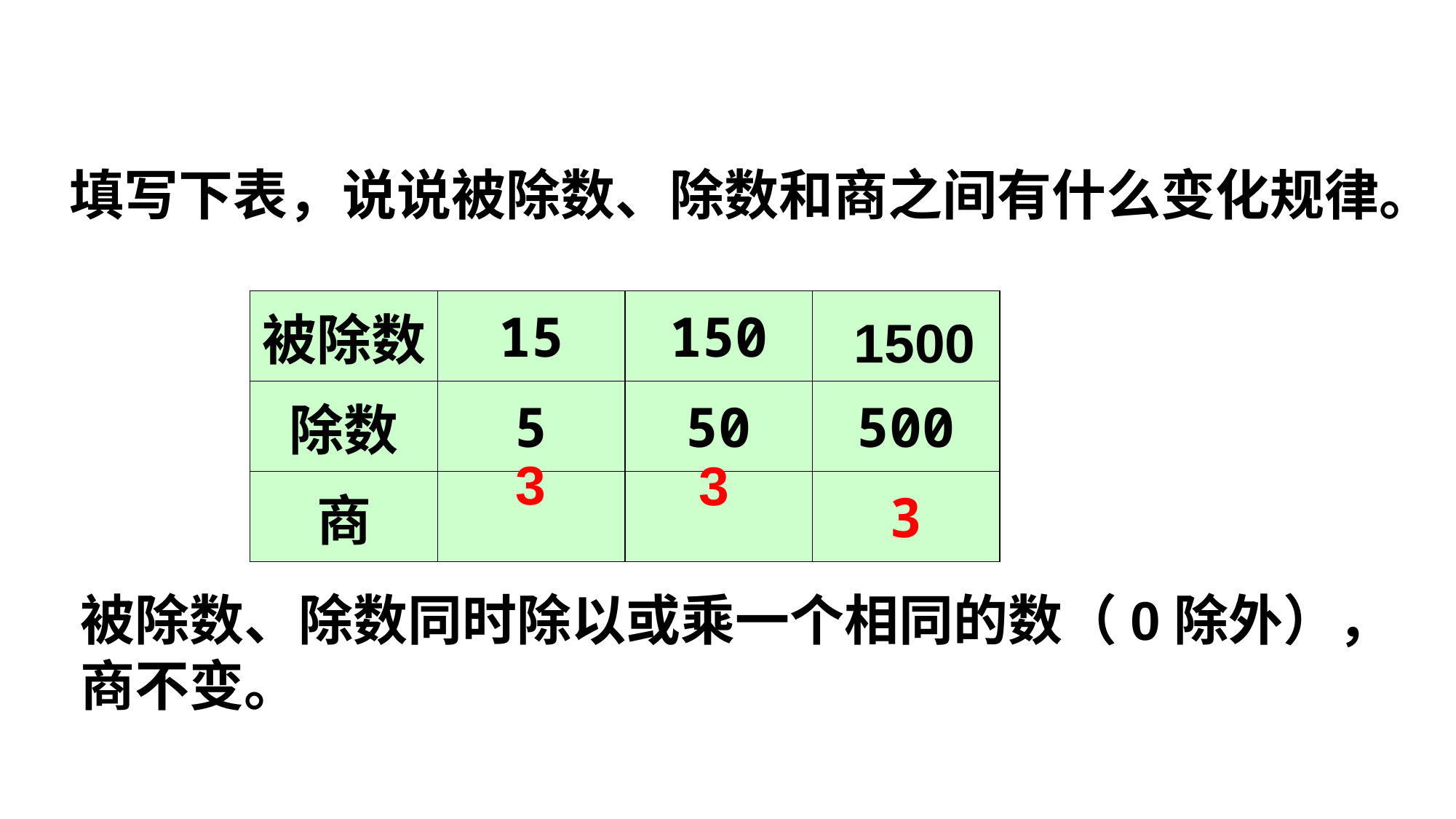

填写下表，说说被除数、除数和商之间有什么变化规律。
| 被除数 | 15 | 150 |  |
| --- | --- | --- | --- |
| 除数 | 5 | 50 | 500 |
| 商 |  |  | 3 |
1500
3
3
被除数、除数同时除以或乘一个相同的数（0除外），商不变。